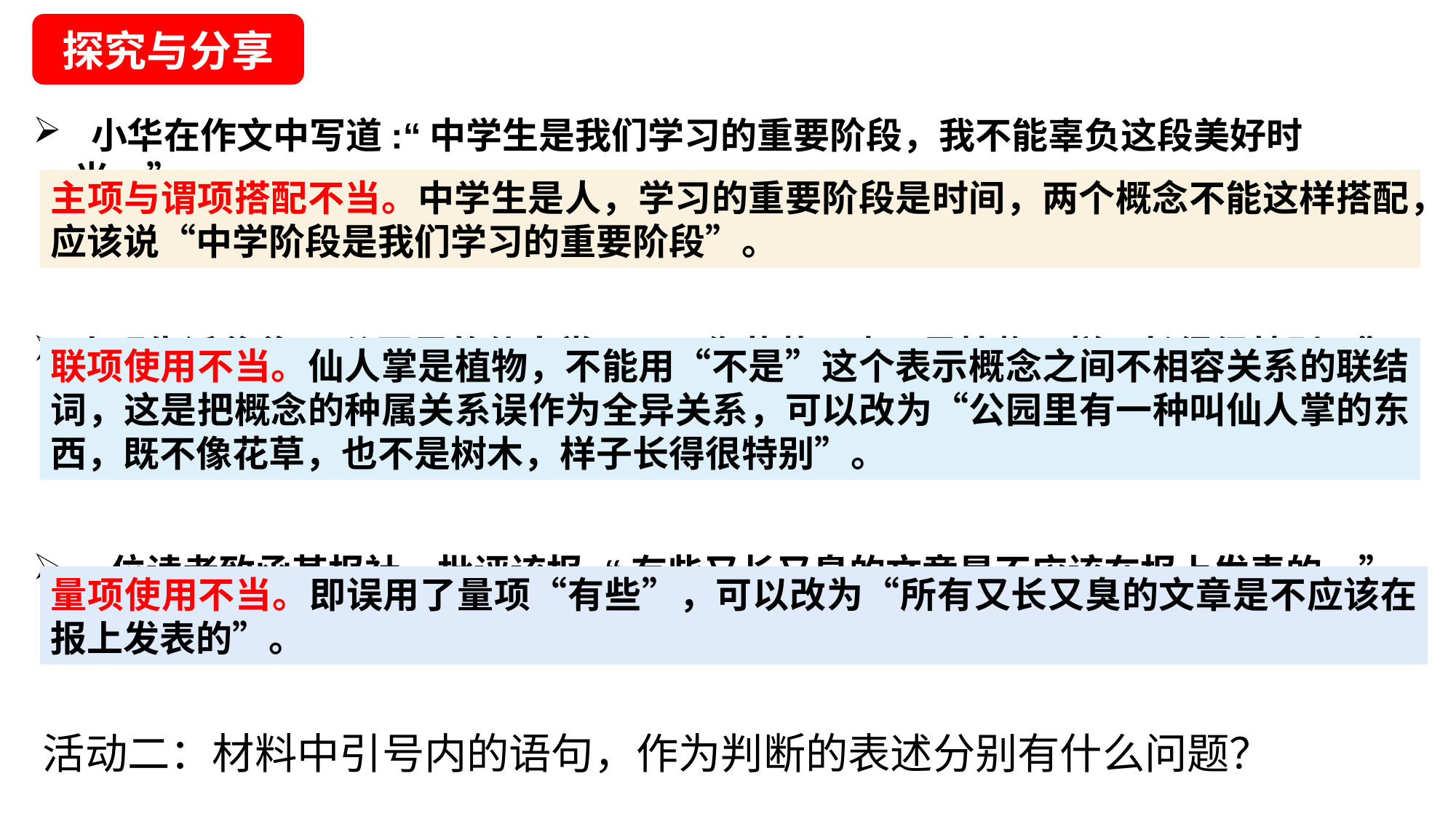

探究与分享
 小华在作文中写道:“中学生是我们学习的重要阶段，我不能辜负这段美好时光。”

小明告诉爷爷:“公园里的仙人掌，既不像花草，也不是植物，样子长得很特别。”

一位读者致函某报社，批评该报:“有些又长又臭的文章是不应该在报上发表的。”

主项与谓项搭配不当。中学生是人，学习的重要阶段是时间，两个概念不能这样搭配，应该说“中学阶段是我们学习的重要阶段”。
联项使用不当。仙人掌是植物，不能用“不是”这个表示概念之间不相容关系的联结词，这是把概念的种属关系误作为全异关系，可以改为“公园里有一种叫仙人掌的东西，既不像花草，也不是树木，样子长得很特别”。
量项使用不当。即误用了量项“有些”，可以改为“所有又长又臭的文章是不应该在报上发表的”。
活动二：材料中引号内的语句，作为判断的表述分别有什么问题？